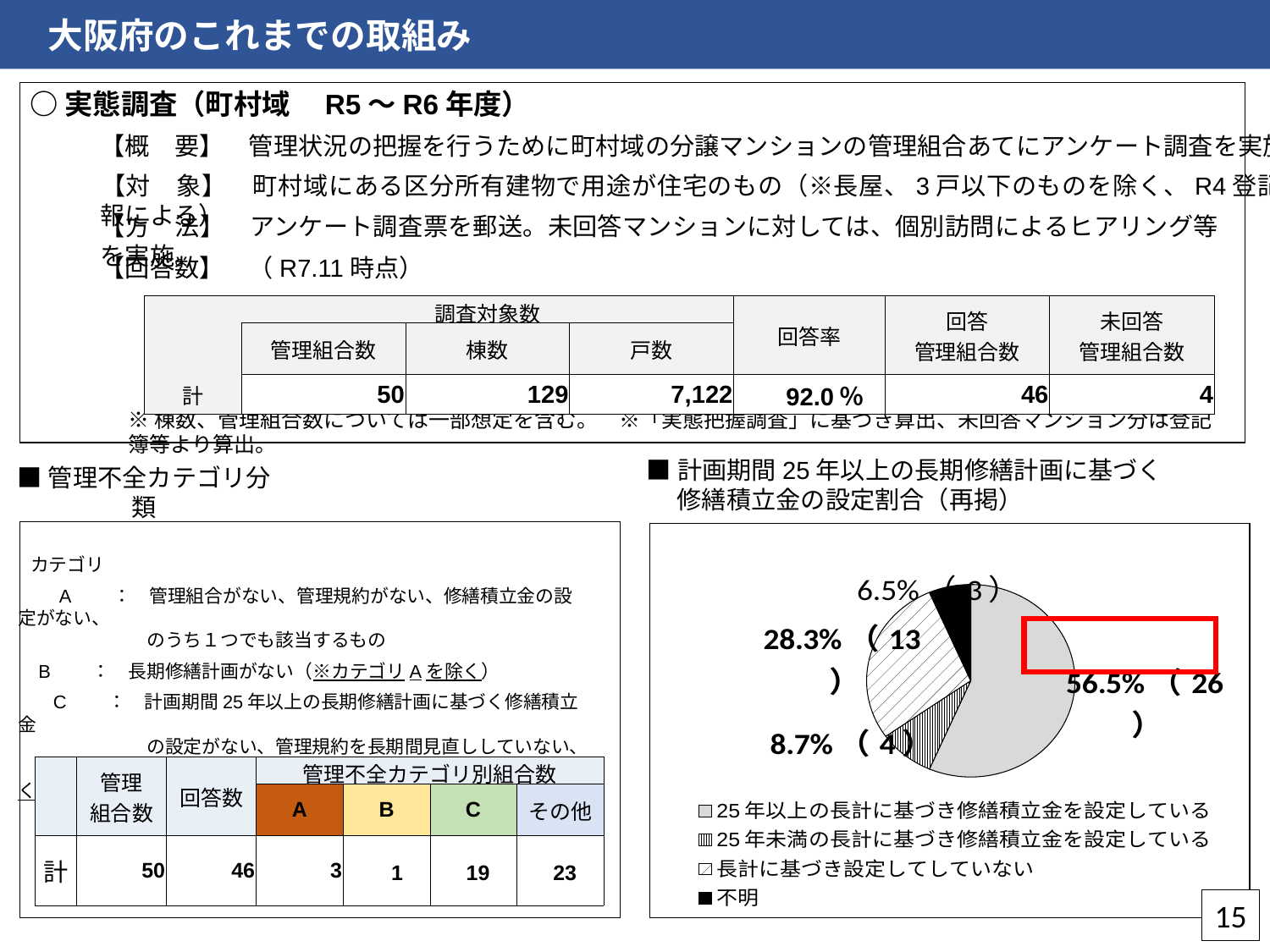

大阪府のこれまでの取組み
○実態調査（町村域　R5～R6年度）

　【概　要】　管理状況の把握を行うために町村域の分譲マンションの管理組合あてにアンケート調査を実施
　【対　象】　町村域にある区分所有建物で用途が住宅のもの（※長屋、3戸以下のものを除く、R4登記情報による）
　【方　法】　アンケート調査票を郵送。未回答マンションに対しては、個別訪問によるヒアリング等を実施。
　【回答数】　（R7.11時点）
|  | 調査対象数 |  |  | 回答率 | 回答 管理組合数 | 未回答 管理組合数 |
| --- | --- | --- | --- | --- | --- | --- |
|  | 管理組合数 | 棟数 | 戸数 |  |  |  |
| 計 | 50 | 129 | 7,122 | 92.0％ | 46 | 4 |
※棟数、管理組合数については一部想定を含む。　※「実態把握調査」に基づき算出、未回答マンション分は登記簿等より算出。
■計画期間25年以上の長期修繕計画に基づく
　 修繕積立金の設定割合（再掲）
■管理不全カテゴリ分類

### Chart

| Category |  |  |
|---|---|---|
| 25年以上の長計に基づき修繕積立金を設定している | 0.565 | 0.565 |
| 25年未満の長計に基づき修繕積立金を設定している | 0.087 | 0.087 |
| 長計に基づき設定してしていない | 0.283 | 0.283 |
| 不明 | 0.065 | 0.065 |
  カテゴリ

　　A　　：　管理組合がない、管理規約がない、修繕積立金の設定がない、
　　　　　　　のうち１つでも該当するもの

    B　　：　長期修繕計画がない（※カテゴリAを除く）

  　C　　：　計画期間25年以上の長期修繕計画に基づく修繕積立金
　　　　　　　の設定がない、管理規約を長期間見直ししていない、
　　　　　　　のいずれかに該当するもの　（※カテゴリA,Bを除く）

|  | 管理 組合数 | 回答数 | 管理不全カテゴリ別組合数 |  |  |  |
| --- | --- | --- | --- | --- | --- | --- |
|  |  |  | A | B | C | その他 |
| 計 | 50 | 46 | 3 | 1 | 19 | 23 |
15